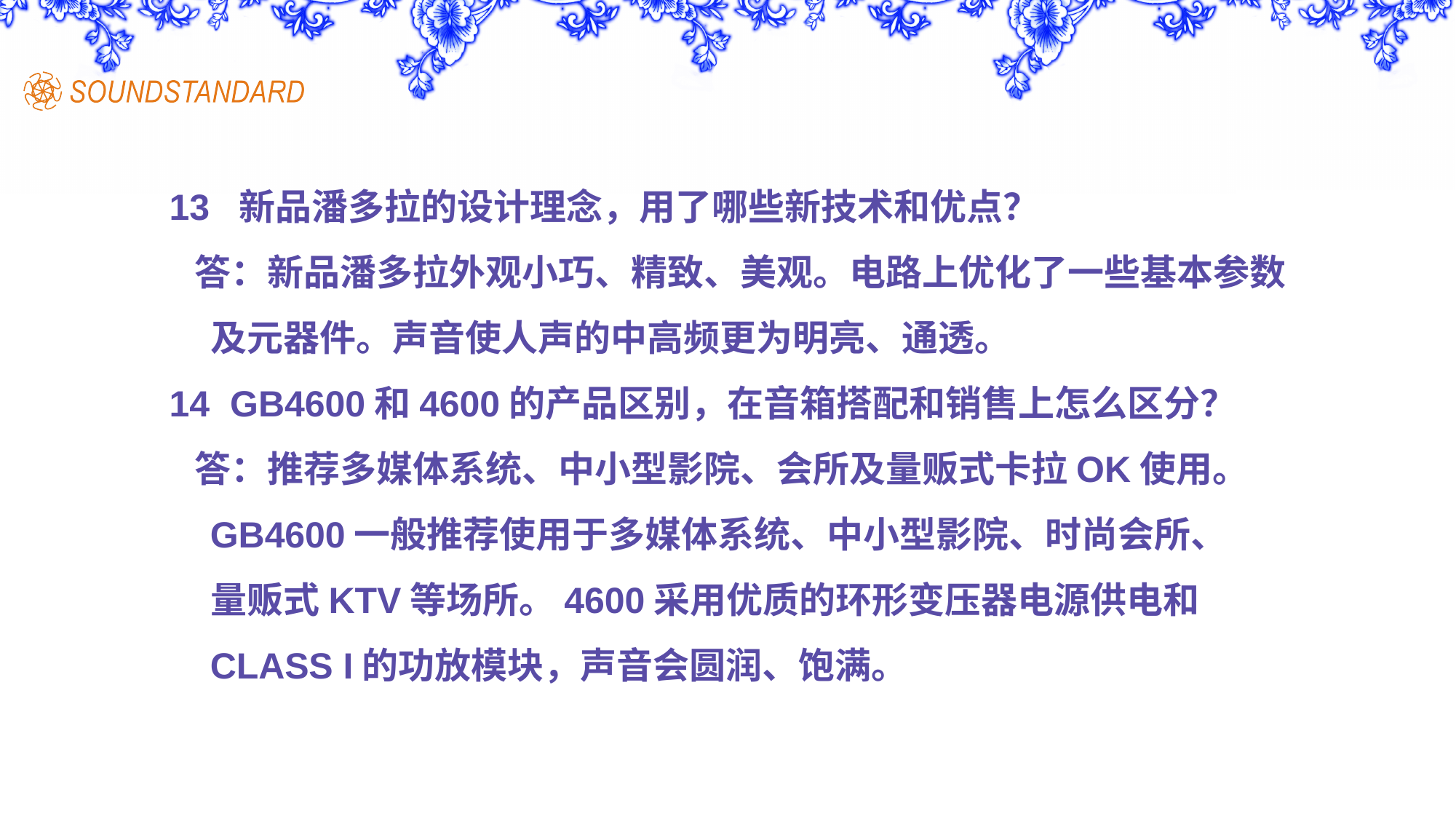

13  新品潘多拉的设计理念，用了哪些新技术和优点？
  答：新品潘多拉外观小巧、精致、美观。电路上优化了一些基本参数
    及元器件。声音使人声的中高频更为明亮、通透。
14  GB4600和4600的产品区别，在音箱搭配和销售上怎么区分？
  答：推荐多媒体系统、中小型影院、会所及量贩式卡拉OK使用。
    GB4600一般推荐使用于多媒体系统、中小型影院、时尚会所、
    量贩式KTV等场所。4600采用优质的环形变压器电源供电和
    CLASS I的功放模块，声音会圆润、饱满。